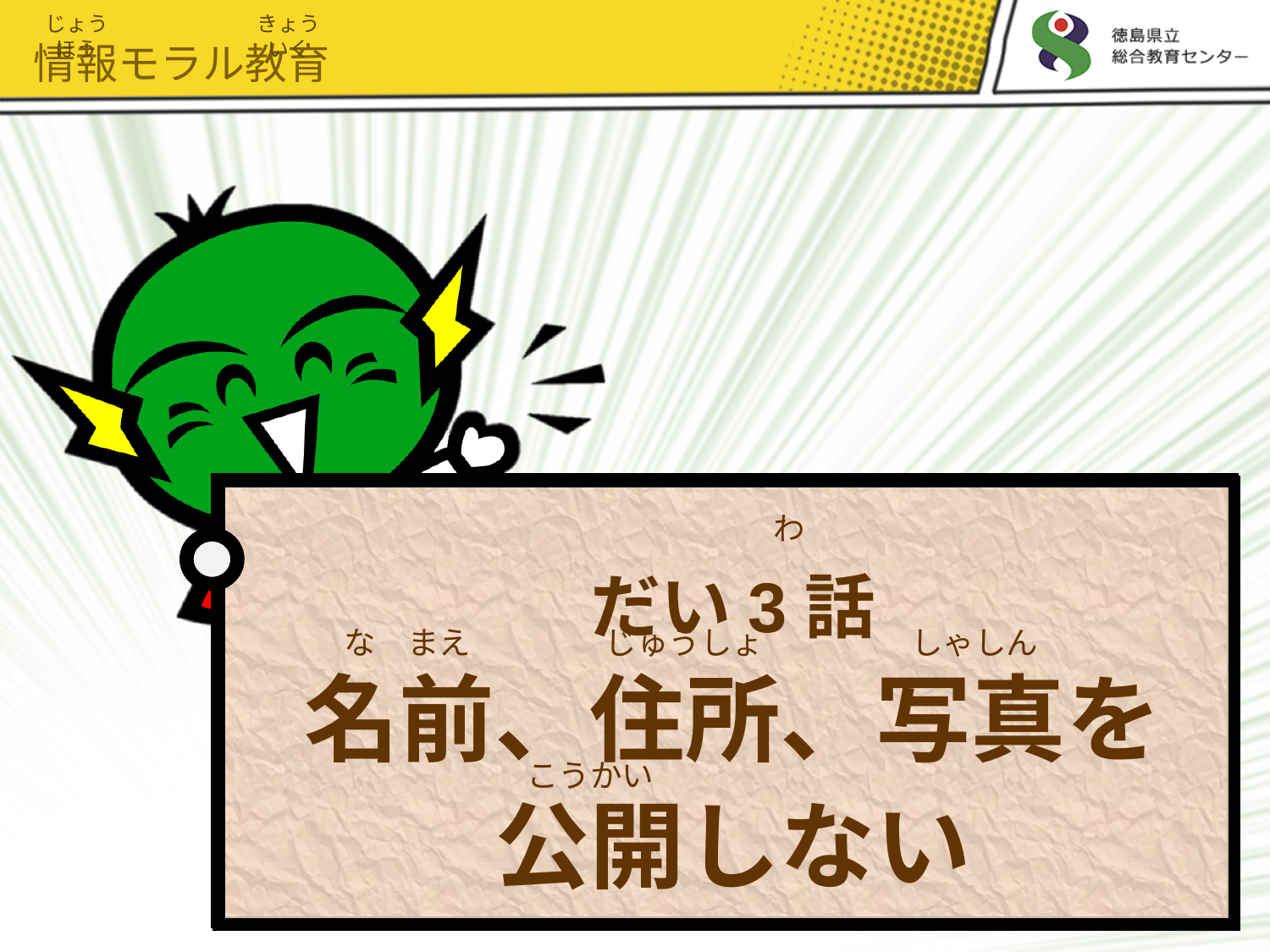

じょうほう
きょういく
情報モラル教育
わ
# だい3話 名前、住所、写真を 公開しない
な　まえ
じゅうしょ
しゃしん
こうかい